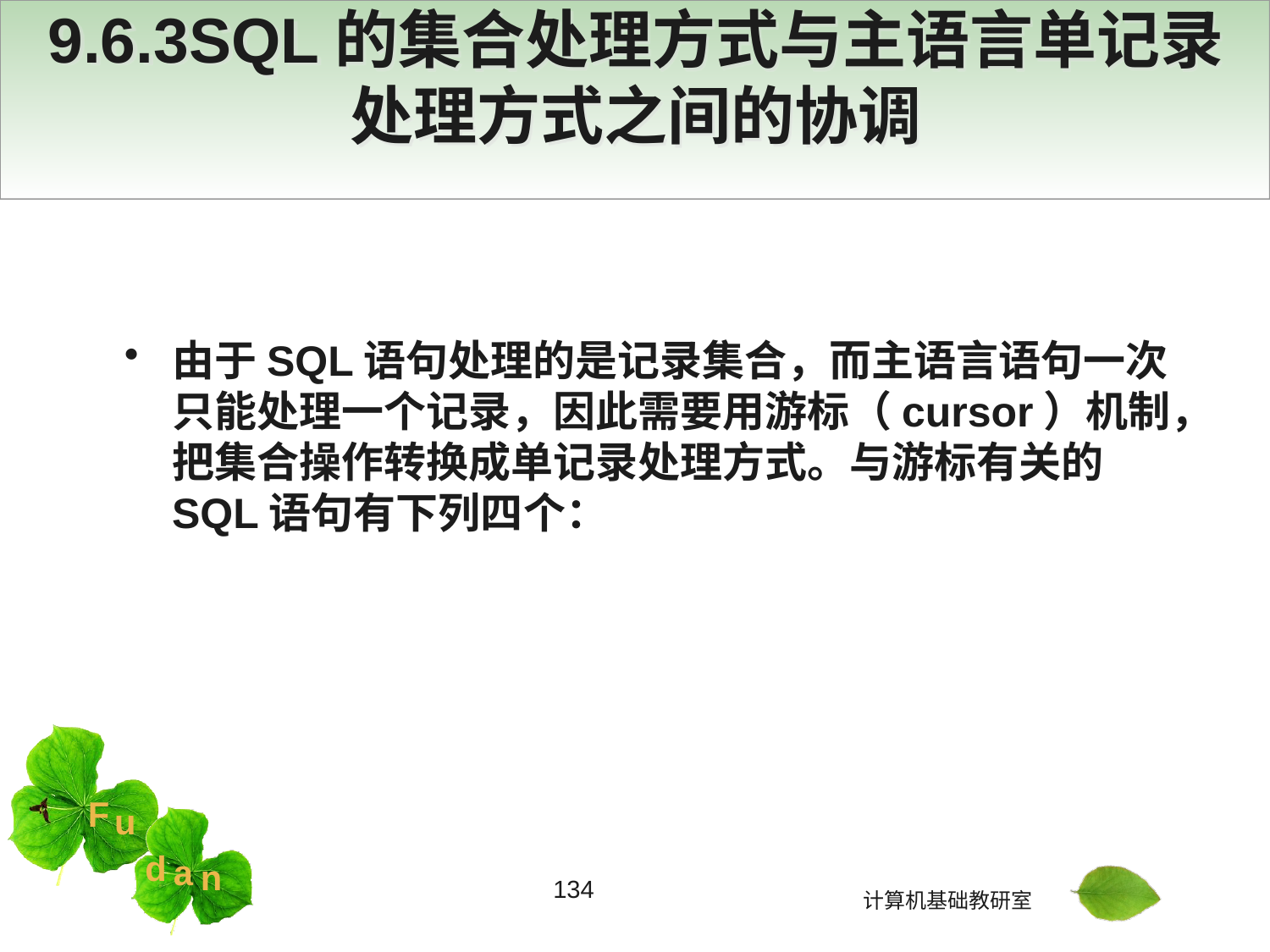

# 9.6.3SQL的集合处理方式与主语言单记录处理方式之间的协调
由于SQL语句处理的是记录集合，而主语言语句一次只能处理一个记录，因此需要用游标（cursor）机制，把集合操作转换成单记录处理方式。与游标有关的SQL语句有下列四个：

134